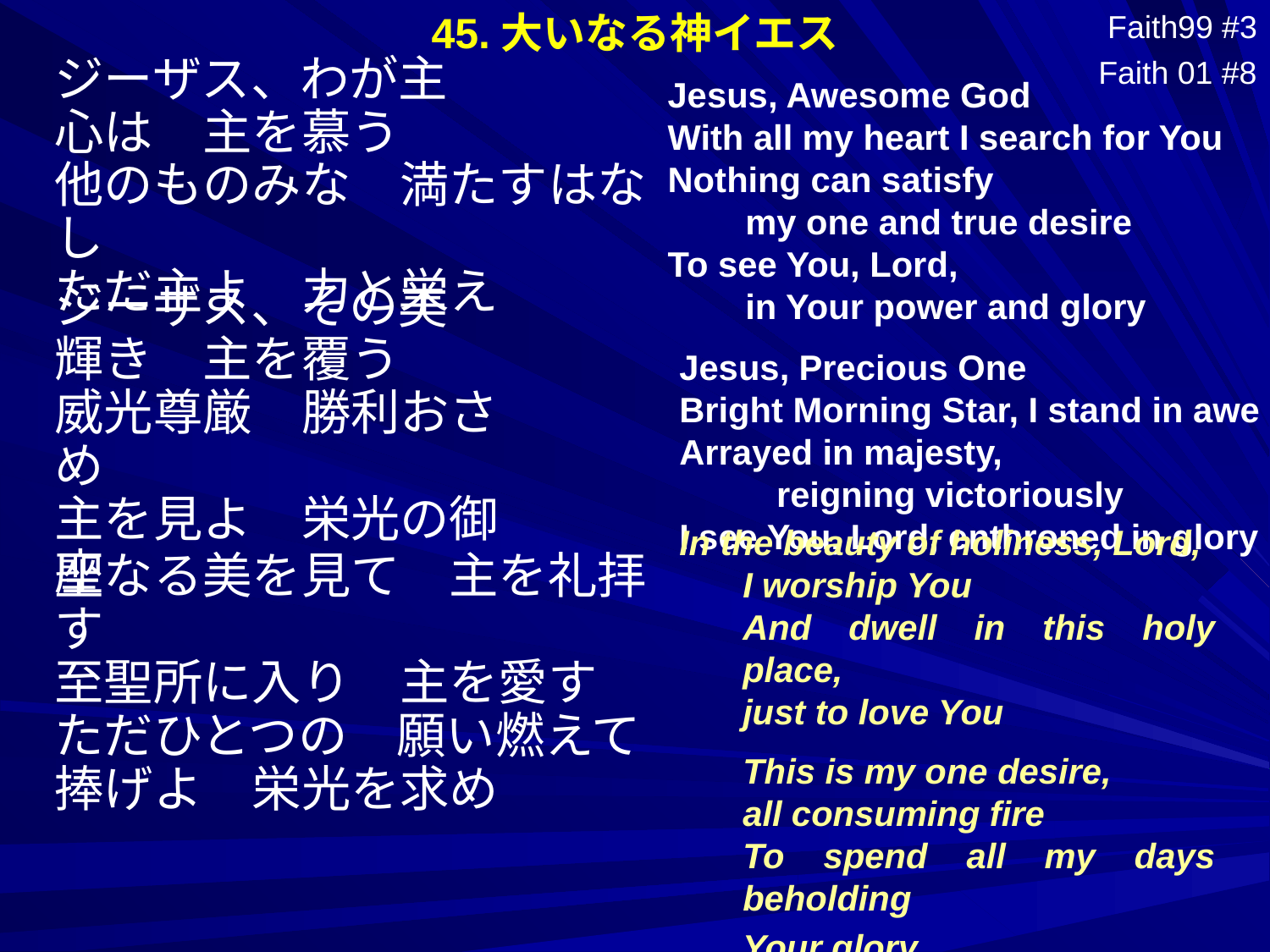

45.大いなる神イエス
Faith99 #3
Faith 01 #8
Jesus, Awesome God
With all my heart I search for You
Nothing can satisfy
        my one and true desire
To see You, Lord,
        in Your power and glory
ジーザス、わが主
心は　主を慕う
他のものみな　満たすはなし
ただ主よ　力と栄え
ジーザス、その美
輝き　主を覆う
威光尊厳　勝利おさめ
主を見よ　栄光の御座
Jesus, Precious One
Bright Morning Star, I stand in awe
Arrayed in majesty,
          reigning victoriously
I see You, Lord, enthroned in glory
聖なる美を見て　主を礼拝す
至聖所に入り　主を愛す
ただひとつの　願い燃えて
捧げよ　栄光を求め
In the beauty of holiness, Lord,
I worship You
And dwell in this holy place,
just to love You

This is my one desire,
all consuming fire
To spend all my days beholding
Your glory